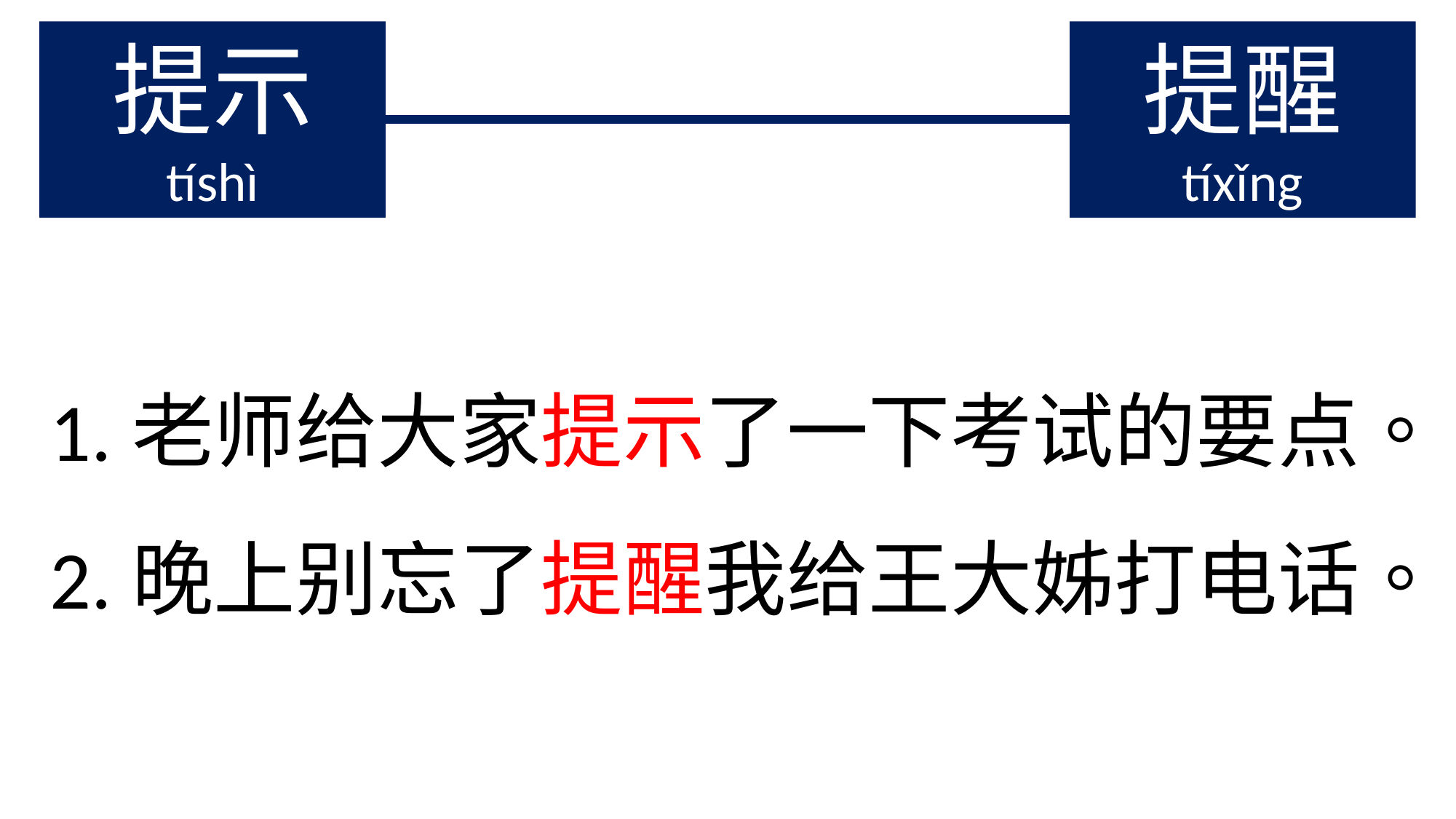

提示
tíshì
提醒
tíxǐng
1.老师给大家提示了一下考试的要点。
2.晚上别忘了提醒我给王大姊打电话。